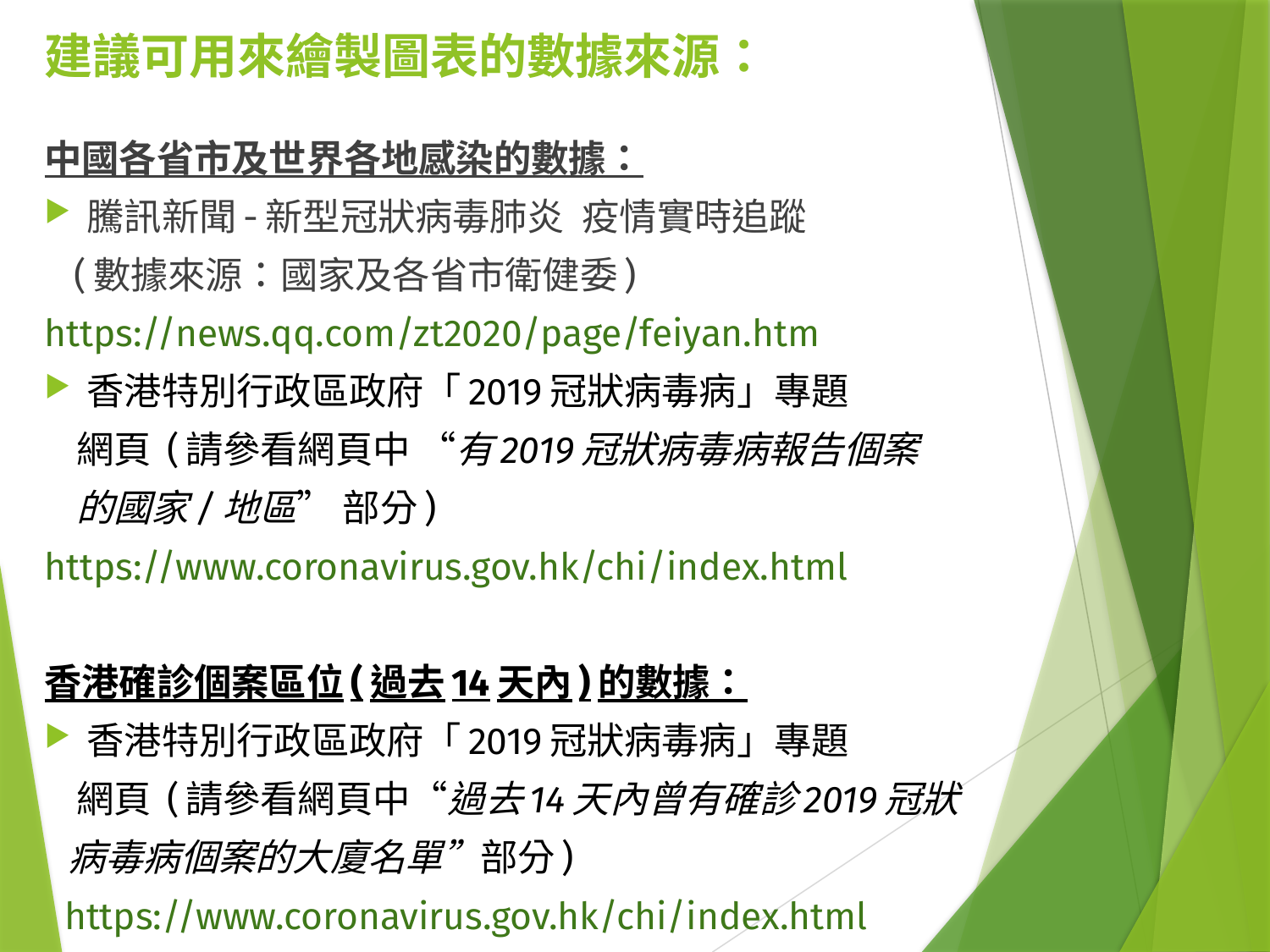

# 建議可用來繪製圖表的數據來源：
中國各省市及世界各地感染的數據：
騰訊新聞-新型冠狀病毒肺炎  疫情實時追蹤
   (數據來源：國家及各省市衛健委)
https://news.qq.com/zt2020/page/feiyan.htm
香港特別行政區政府「2019冠狀病毒病」專題
   網頁 (請參看網頁中 “有2019冠狀病毒病報告個案
   的國家/地區” 部分)
https://www.coronavirus.gov.hk/chi/index.html

香港確診個案區位(過去14天內)的數據：
香港特別行政區政府「2019冠狀病毒病」專題
   網頁 (請參看網頁中“過去14天內曾有確診2019冠狀
  病毒病個案的大廈名單”部分)
  https://www.coronavirus.gov.hk/chi/index.html